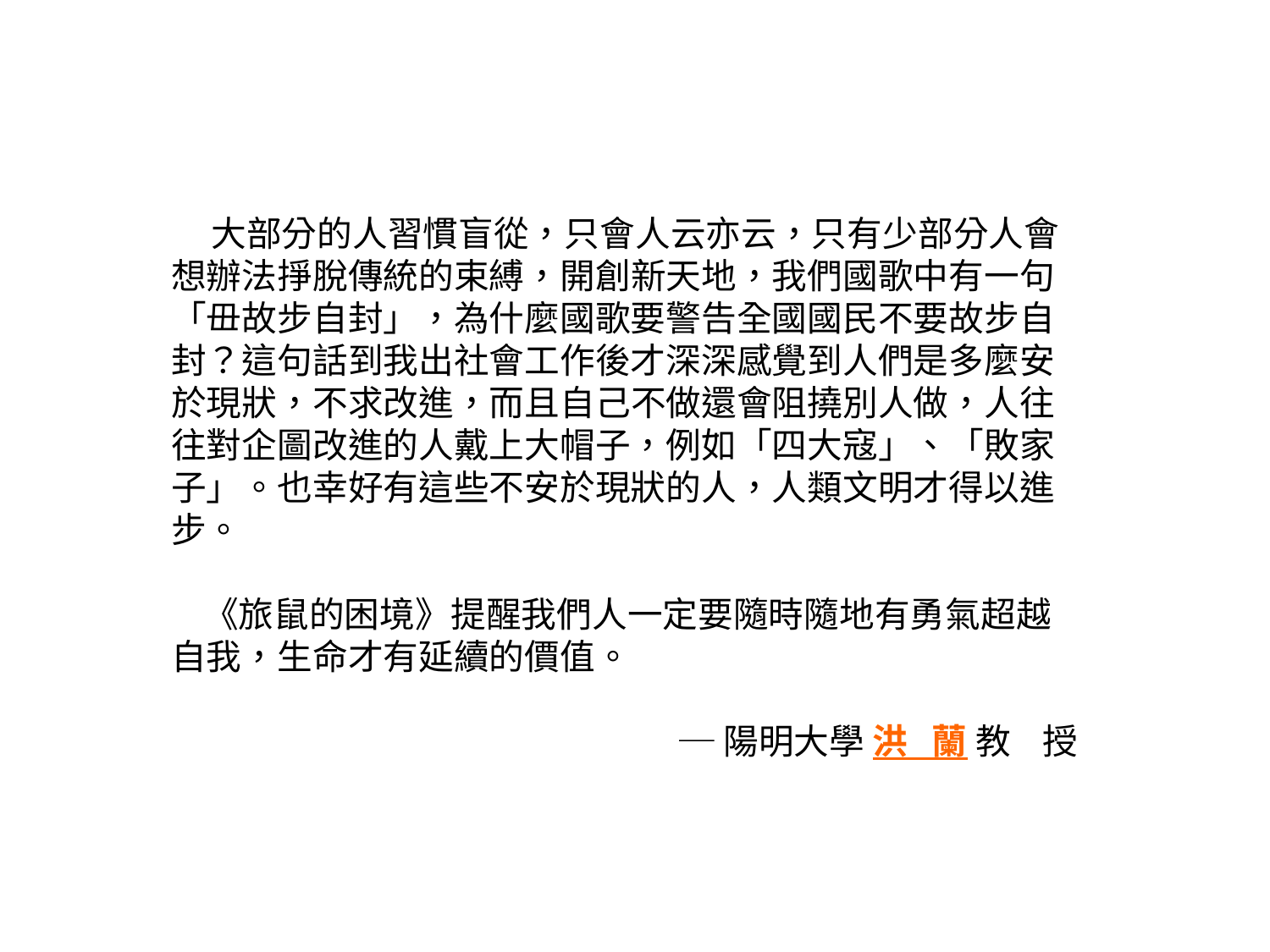

大部分的人習慣盲從，只會人云亦云，只有少部分人會想辦法掙脫傳統的束縛，開創新天地，我們國歌中有一句「毌故步自封」，為什麼國歌要警告全國國民不要故步自封？這句話到我出社會工作後才深深感覺到人們是多麼安於現狀，不求改進，而且自己不做還會阻撓別人做，人往往對企圖改進的人戴上大帽子，例如「四大寇」、「敗家子」。也幸好有這些不安於現狀的人，人類文明才得以進步。

   《旅鼠的困境》提醒我們人一定要隨時隨地有勇氣超越自我，生命才有延續的價值。

─陽明大學 洪   蘭 教    授